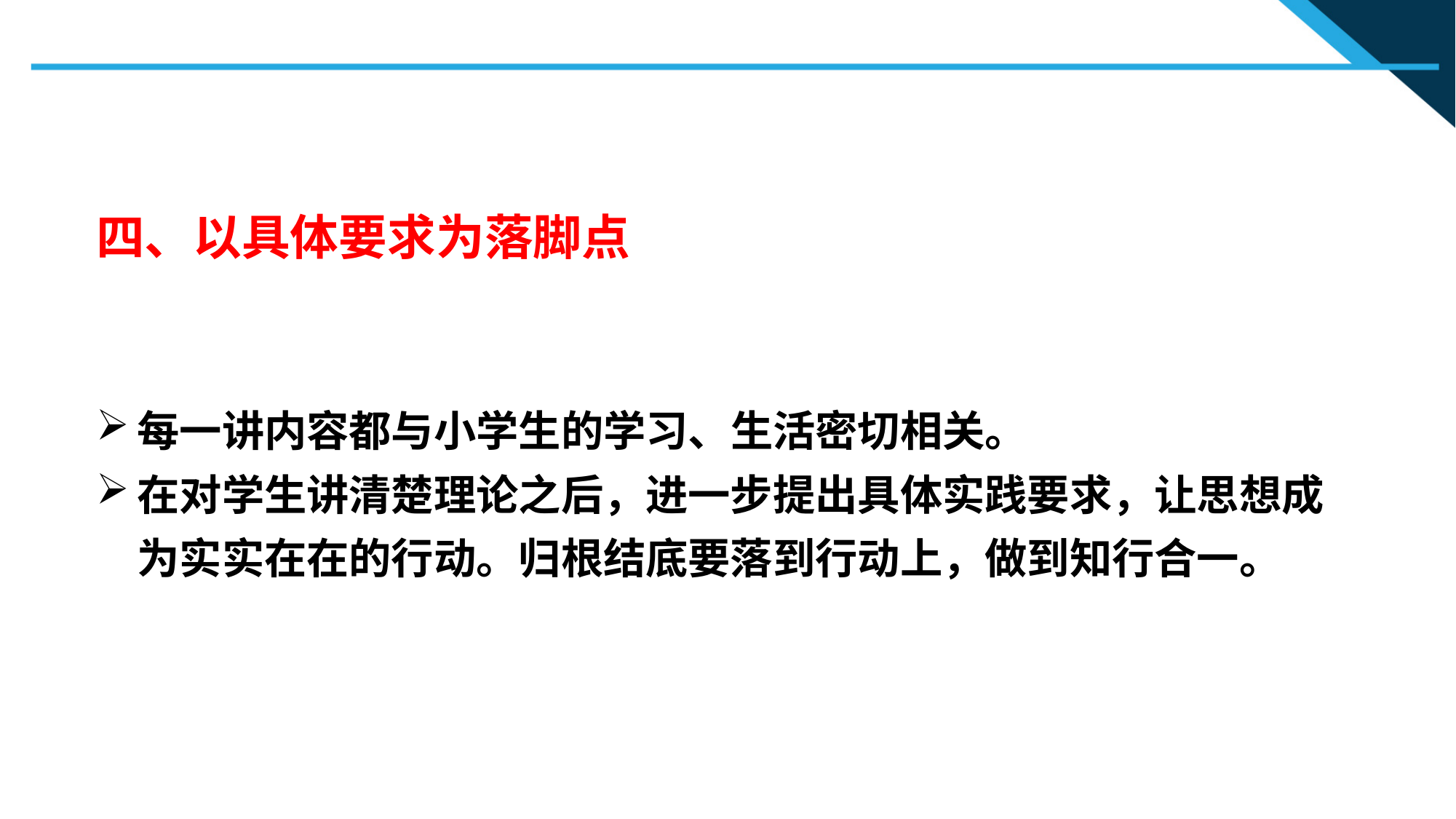

四、以具体要求为落脚点

每一讲内容都与小学生的学习、生活密切相关。
在对学生讲清楚理论之后，进一步提出具体实践要求，让思想成为实实在在的行动。归根结底要落到行动上，做到知行合一。